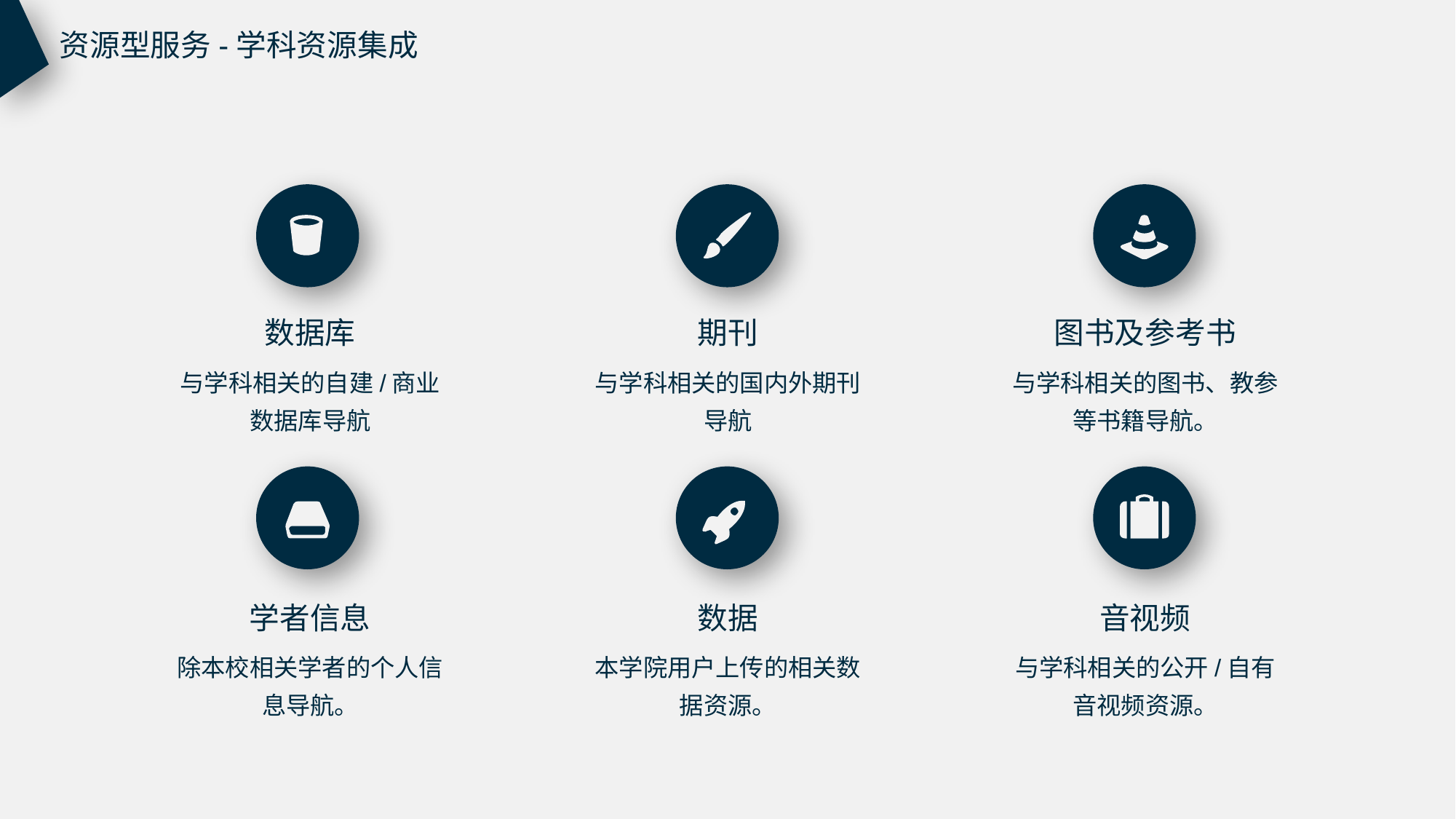

资源型服务-学科资源集成

数据库
期刊
图书及参考书
与学科相关的自建/商业数据库导航
与学科相关的国内外期刊导航
与学科相关的图书、教参等书籍导航。

学者信息
数据
音视频
除本校相关学者的个人信息导航。
本学院用户上传的相关数据资源。
与学科相关的公开/自有音视频资源。